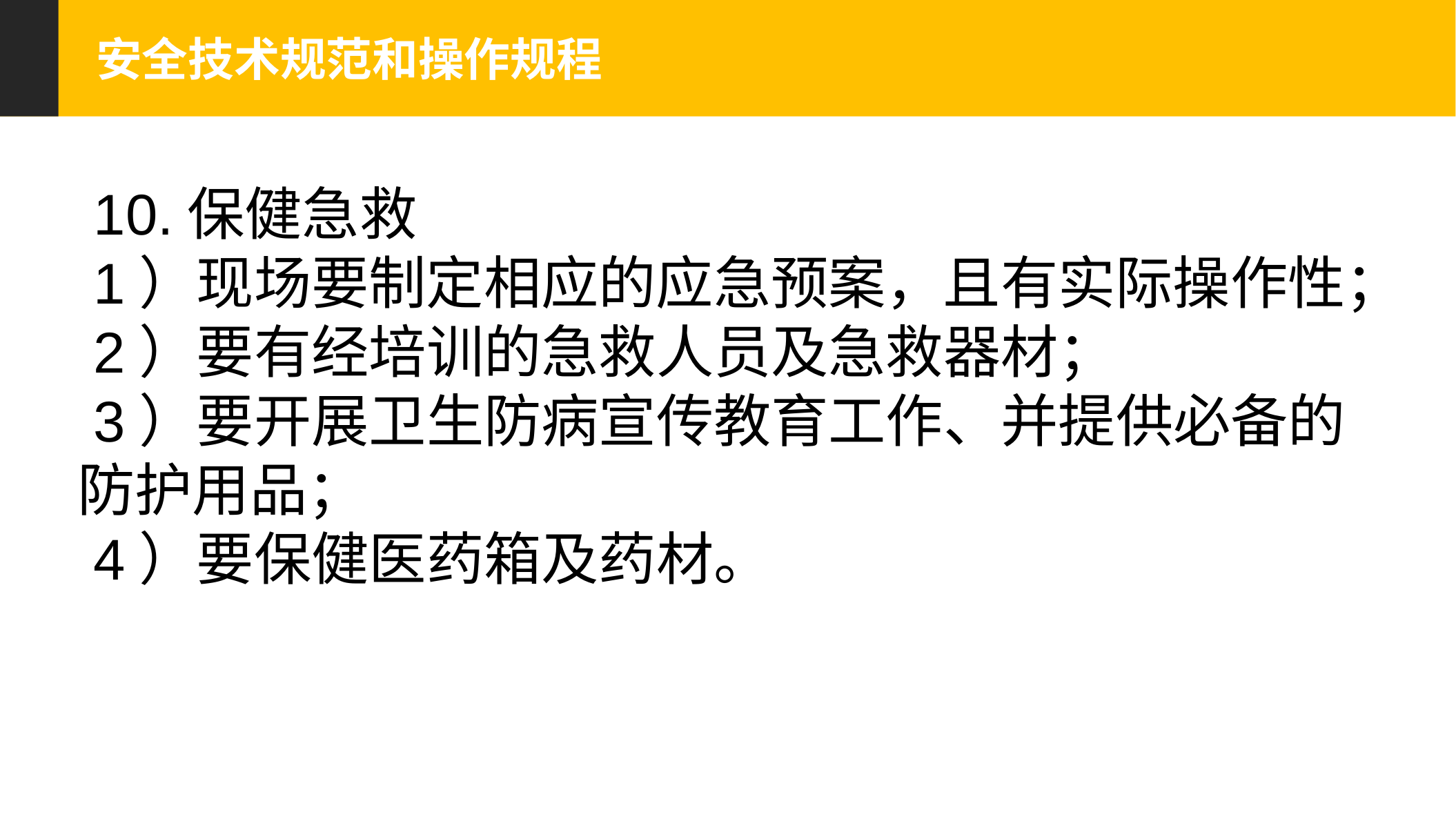

安全技术规范和操作规程
 10.保健急救
 1）现场要制定相应的应急预案，且有实际操作性；
 2）要有经培训的急救人员及急救器材；
 3）要开展卫生防病宣传教育工作、并提供必备的防护用品；
 4）要保健医药箱及药材。